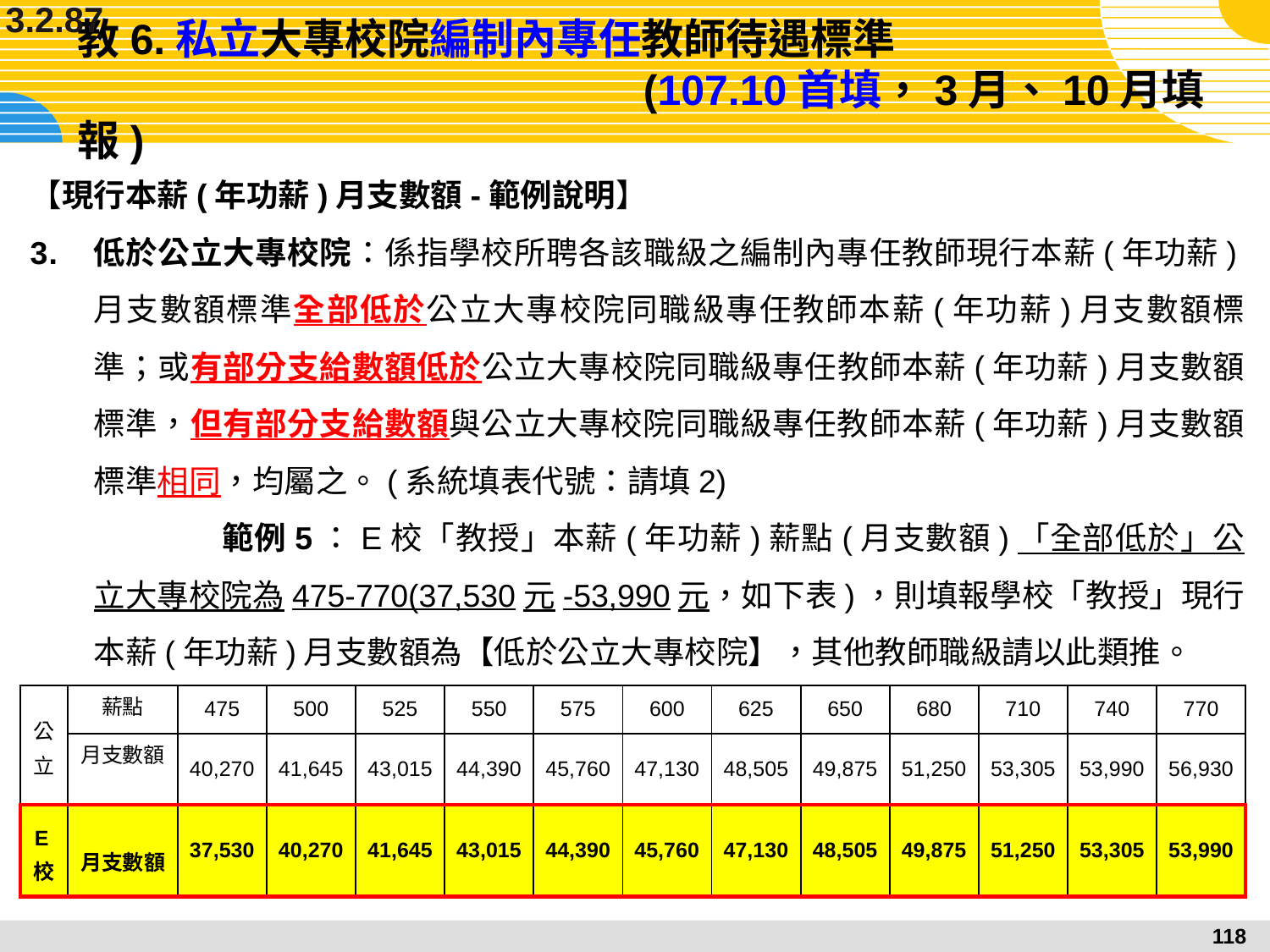

3.2.87
# 教6.私立大專校院編制內專任教師待遇標準						     (107.10首填，3月、10月填報)
【現行本薪(年功薪)月支數額-範例說明】
低於公立大專校院：係指學校所聘各該職級之編制內專任教師現行本薪(年功薪)月支數額標準全部低於公立大專校院同職級專任教師本薪(年功薪)月支數額標準；或有部分支給數額低於公立大專校院同職級專任教師本薪(年功薪)月支數額標準，但有部分支給數額與公立大專校院同職級專任教師本薪(年功薪)月支數額標準相同，均屬之。(系統填表代號：請填2)
		範例5：E校「教授」本薪(年功薪)薪點(月支數額)「全部低於」公立大專校院為475-770(37,530元-53,990元，如下表)，則填報學校「教授」現行本薪(年功薪)月支數額為【低於公立大專校院】，其他教師職級請以此類推。
| 公立 | 薪點 | 475 | 500 | 525 | 550 | 575 | 600 | 625 | 650 | 680 | 710 | 740 | 770 |
| --- | --- | --- | --- | --- | --- | --- | --- | --- | --- | --- | --- | --- | --- |
|  | 月支數額 | 40,270 | 41,645 | 43,015 | 44,390 | 45,760 | 47,130 | 48,505 | 49,875 | 51,250 | 53,305 | 53,990 | 56,930 |
| E校 | 月支數額 | 37,530 | 40,270 | 41,645 | 43,015 | 44,390 | 45,760 | 47,130 | 48,505 | 49,875 | 51,250 | 53,305 | 53,990 |